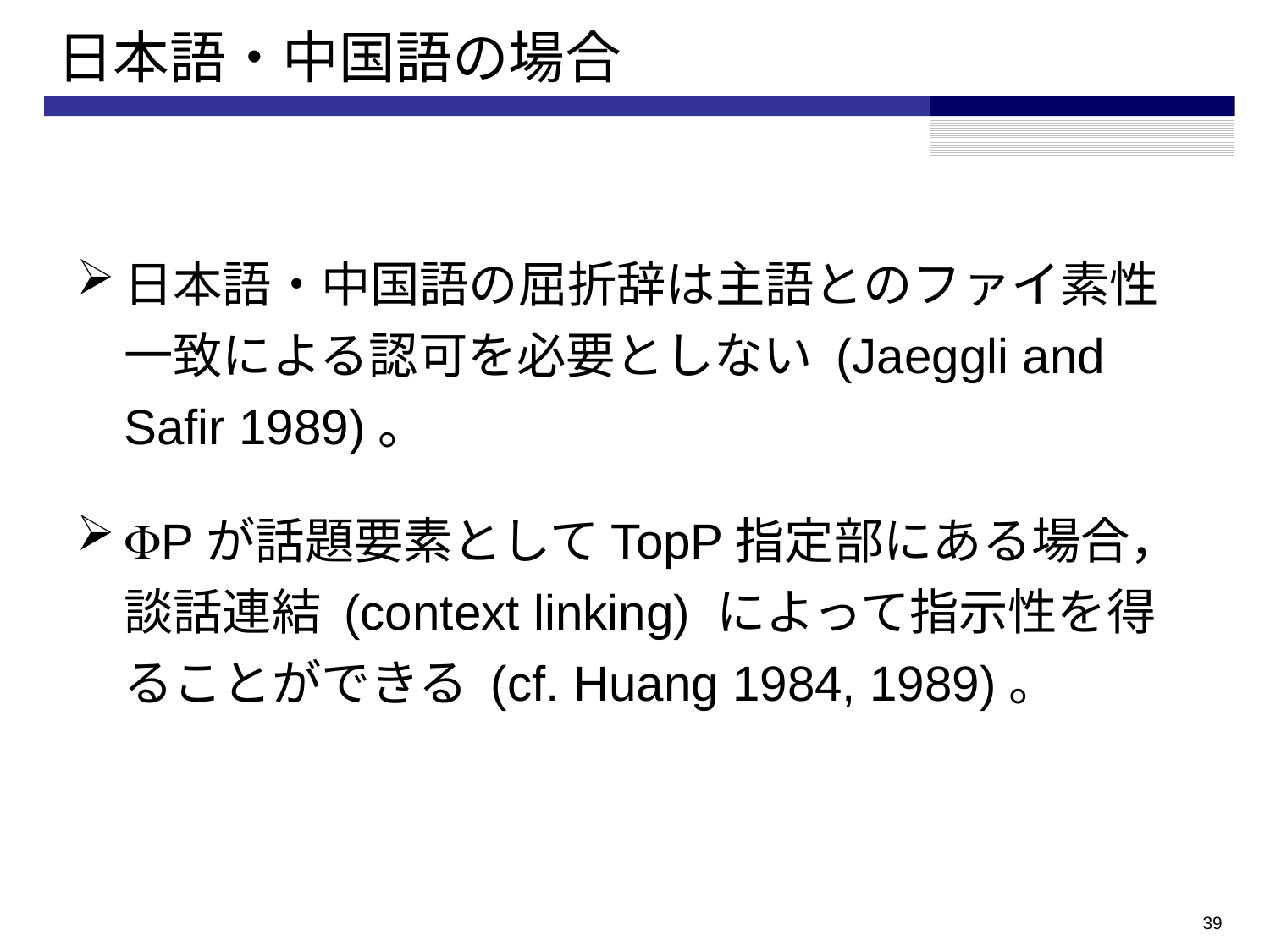

# 日本語・中国語の場合

日本語・中国語の屈折辞は主語とのファイ素性一致による認可を必要としない (Jaeggli and Safir 1989)。
ΦPが話題要素としてTopP指定部にある場合，談話連結 (context linking) によって指示性を得ることができる (cf. Huang 1984, 1989)。
39